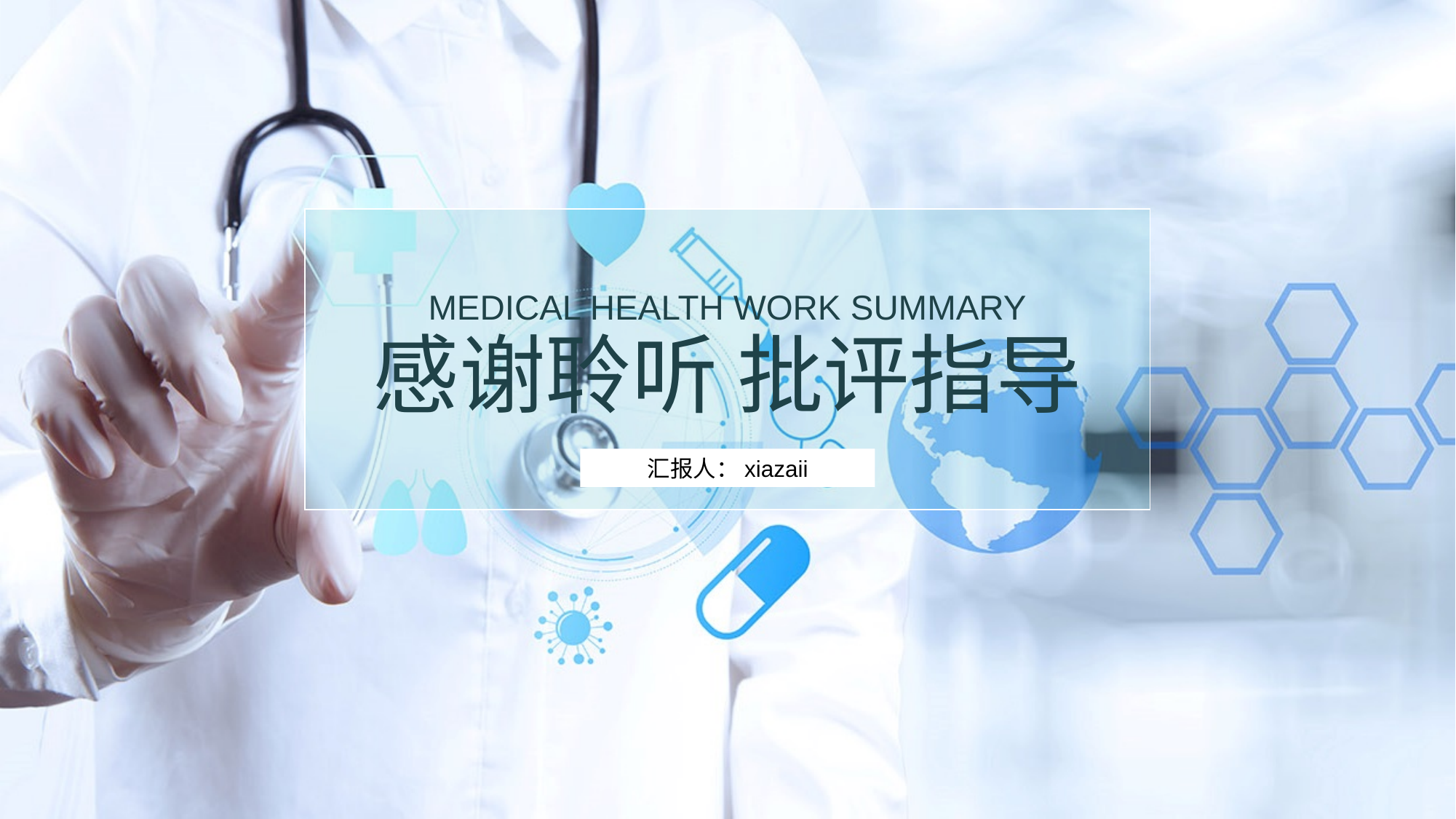

MEDICAL HEALTH WORK SUMMARY
感谢聆听 批评指导
汇报人：xiazaii